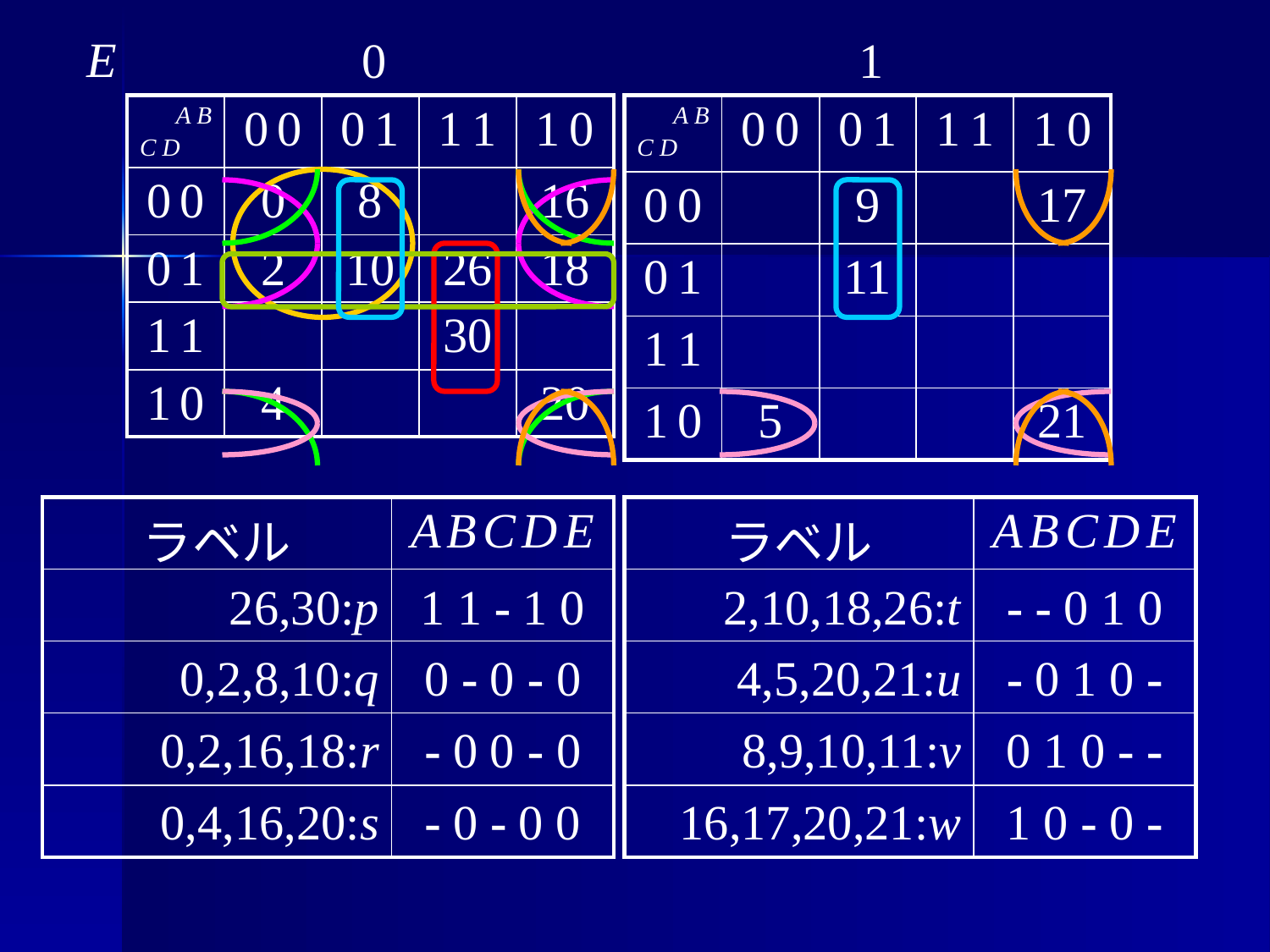

E
0
1
| A B C D | 0 0 | 0 1 | 1 1 | 1 0 |
| --- | --- | --- | --- | --- |
| 0 0 | 0 | 8 |  | 16 |
| 0 1 | 2 | 10 | 26 | 18 |
| 1 1 |  |  | 30 |  |
| 1 0 | 4 |  |  | 20 |
| A B C D | 0 0 | 0 1 | 1 1 | 1 0 |
| --- | --- | --- | --- | --- |
| 0 0 |  | 9 |  | 17 |
| 0 1 |  | 11 |  |  |
| 1 1 |  |  |  |  |
| 1 0 | 5 |  |  | 21 |

0,2,8,10:q
0 - 0 - 0

0,4,16,20:s
- 0 - 0 0

16,17,20,21:w
1 0 - 0 -

0,2,16,18:r
- 0 0 - 0

8,9,10,11:v
0 1 0 - -

26,30:p
1 1 - 1 0

2,10,18,26:t
- - 0 1 0

4,5,20,21:u
- 0 1 0 -
| ラベル | A B C D E |
| --- | --- |
|  |  |
|  |  |
|  |  |
|  |  |
| ラベル | A B C D E |
| --- | --- |
|  |  |
|  |  |
|  |  |
|  |  |